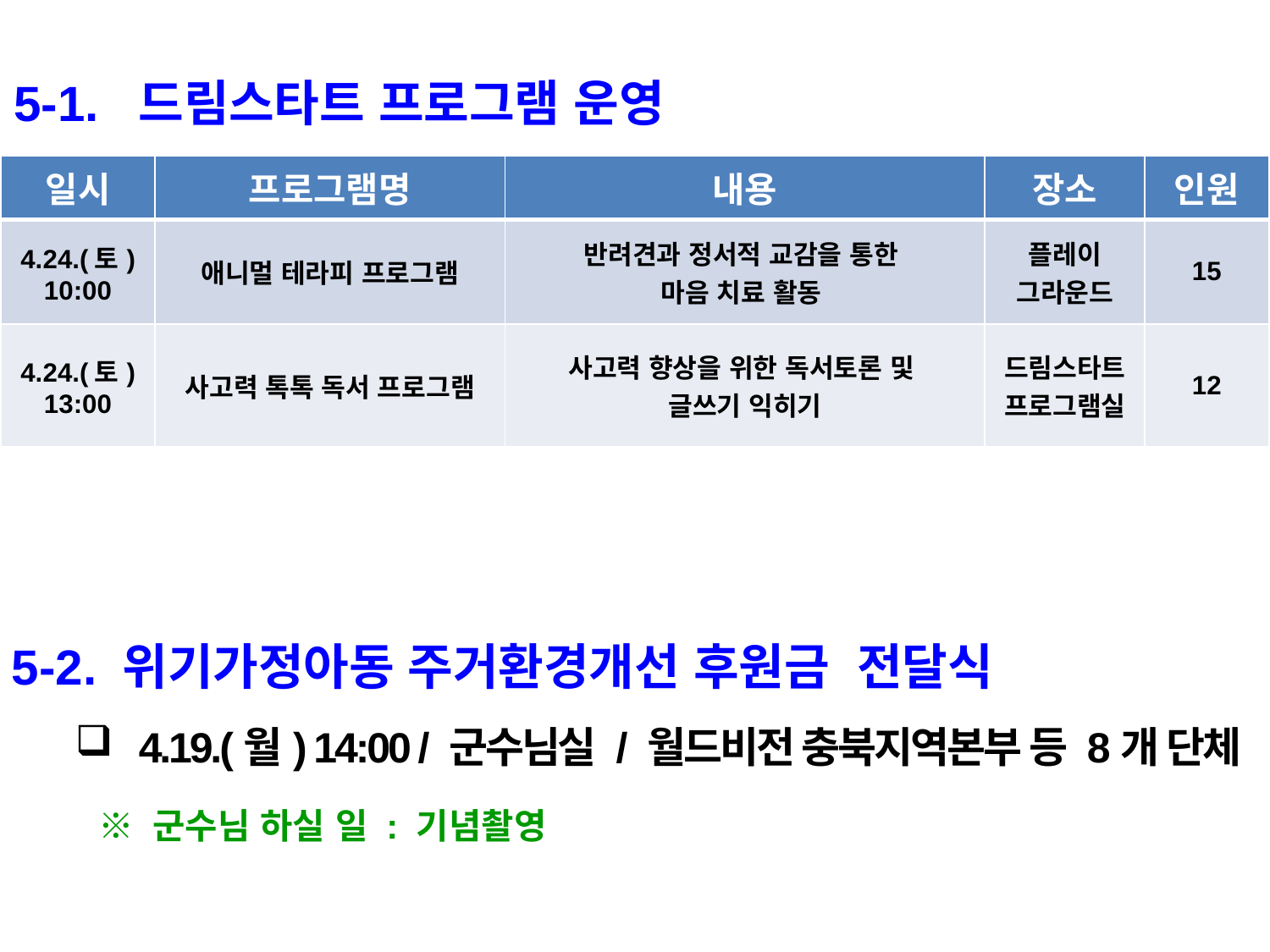

5-1.  드림스타트 프로그램 운영

| 일시 | 프로그램명 | 내용 | 장소 | 인원 |
| --- | --- | --- | --- | --- |
| 4.24.(토) 10:00 | 애니멀 테라피 프로그램 | 반려견과 정서적 교감을 통한 마음 치료 활동 | 플레이 그라운드 | 15 |
| 4.24.(토) 13:00 | 사고력 톡톡 독서 프로그램 | 사고력 향상을 위한 독서토론 및 글쓰기 익히기 | 드림스타트 프로그램실 | 12 |
5-2. 위기가정아동 주거환경개선 후원금  전달식
4.19.(월) 14:00 / 군수님실 / 월드비전 충북지역본부 등 8개 단체
  ※ 군수님 하실 일 : 기념촬영